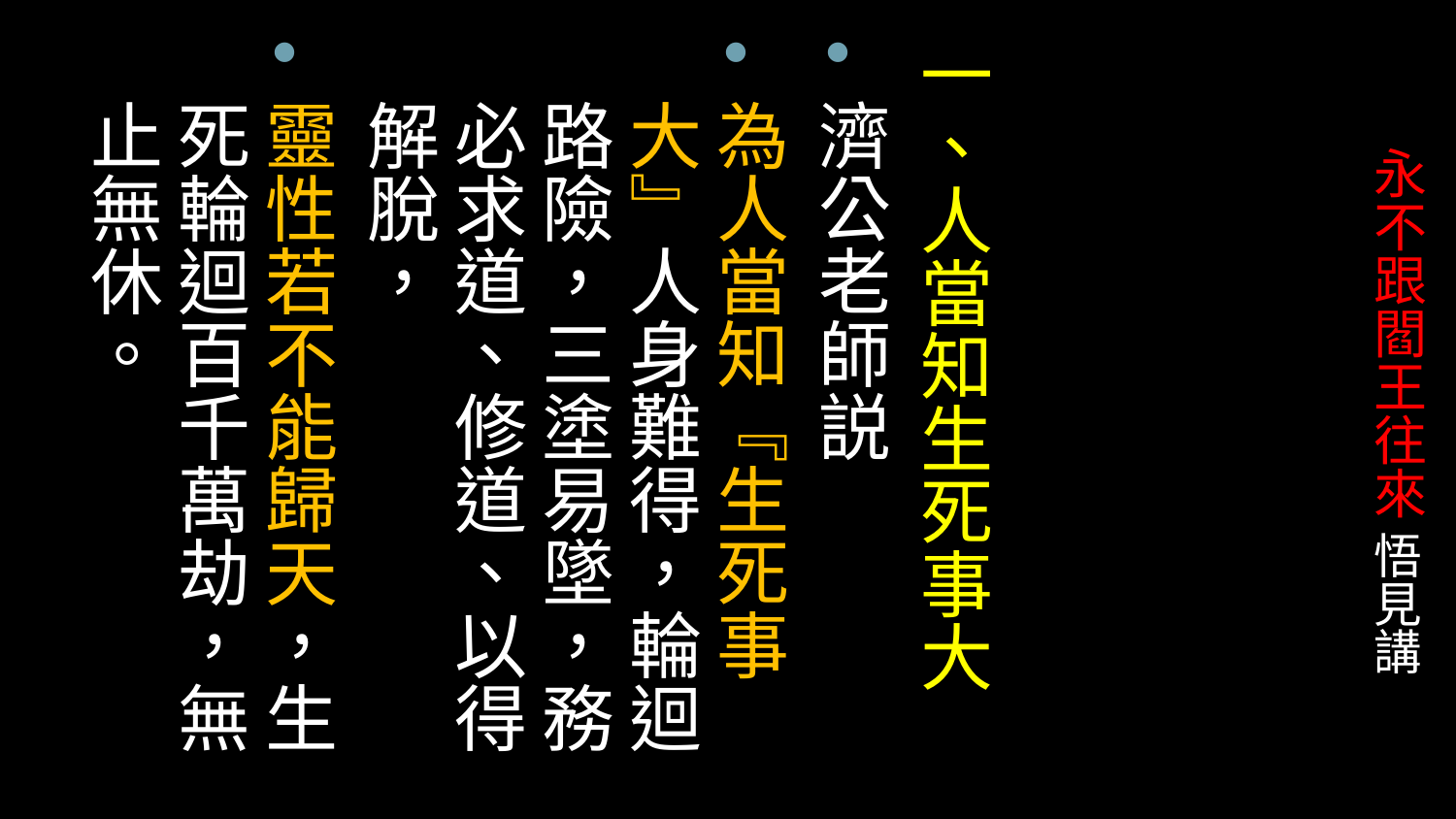

一、人當知生死事大
濟公老師説
為人當知『生死事大』人身難得，輪迴路險，三塗易墜，務必求道、修道、以得解脫，
靈性若不能歸天，生死輪迴百千萬劫，無止無休。

# 永不跟閻王往來 悟見講